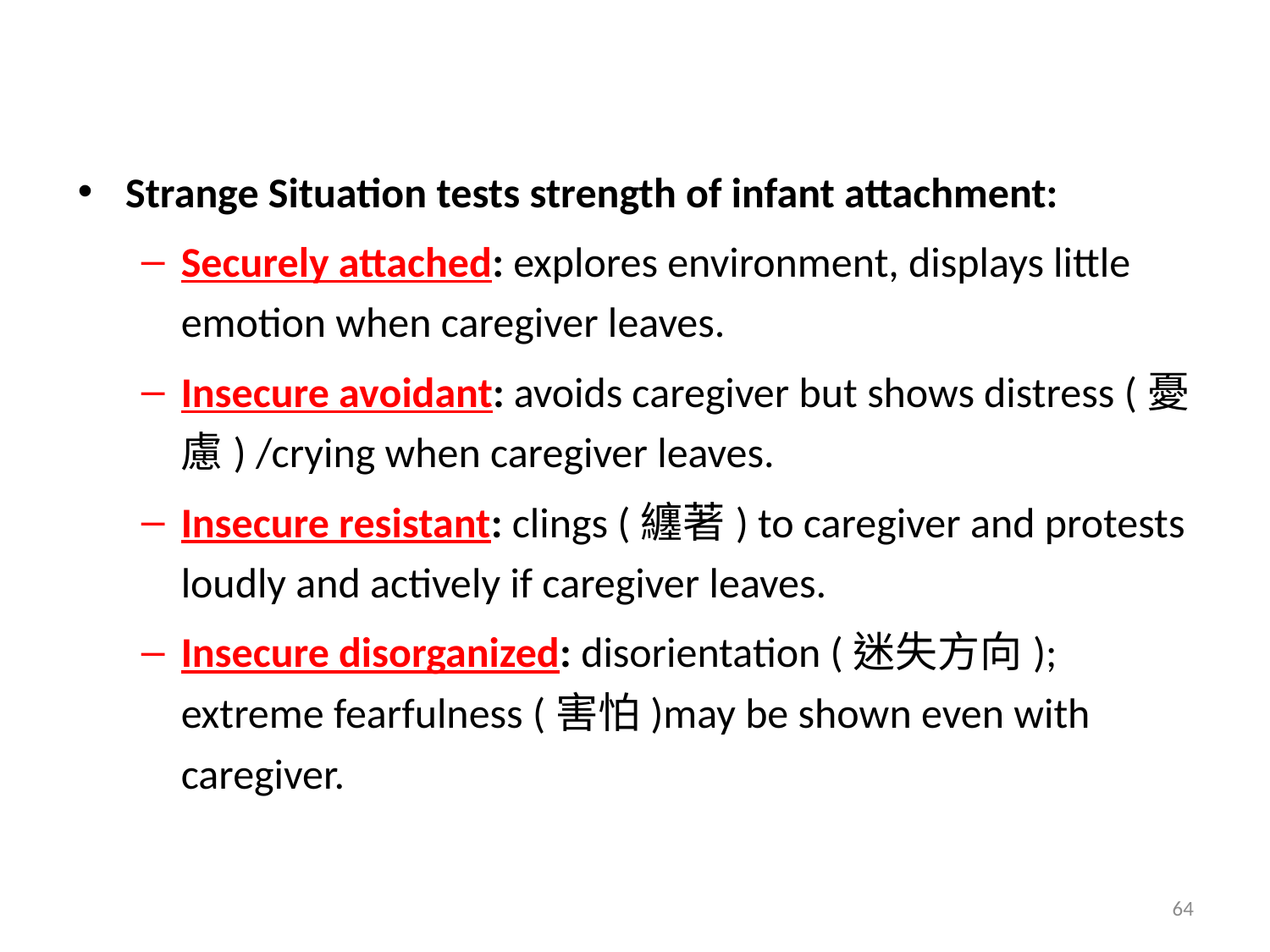

#
Strange Situation tests strength of infant attachment:
Securely attached: explores environment, displays little emotion when caregiver leaves.
Insecure avoidant: avoids caregiver but shows distress (憂慮) /crying when caregiver leaves.
Insecure resistant: clings (纏著) to caregiver and protests loudly and actively if caregiver leaves.
Insecure disorganized: disorientation (迷失方向); extreme fearfulness (害怕)may be shown even with caregiver.
64